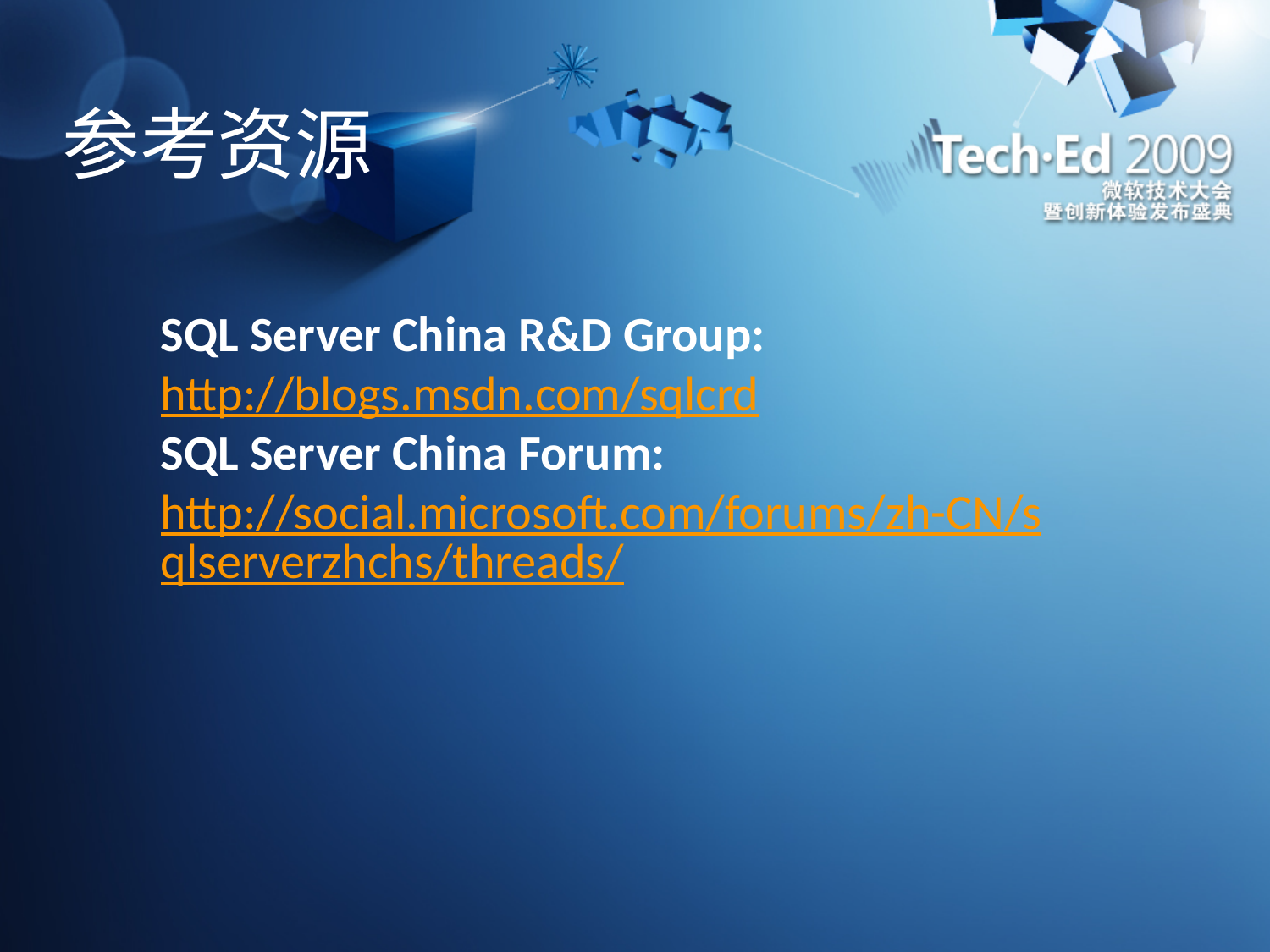

# 参考资源
SQL Server China R&D Group: http://blogs.msdn.com/sqlcrd
SQL Server China Forum: http://social.microsoft.com/forums/zh-CN/sqlserverzhchs/threads/